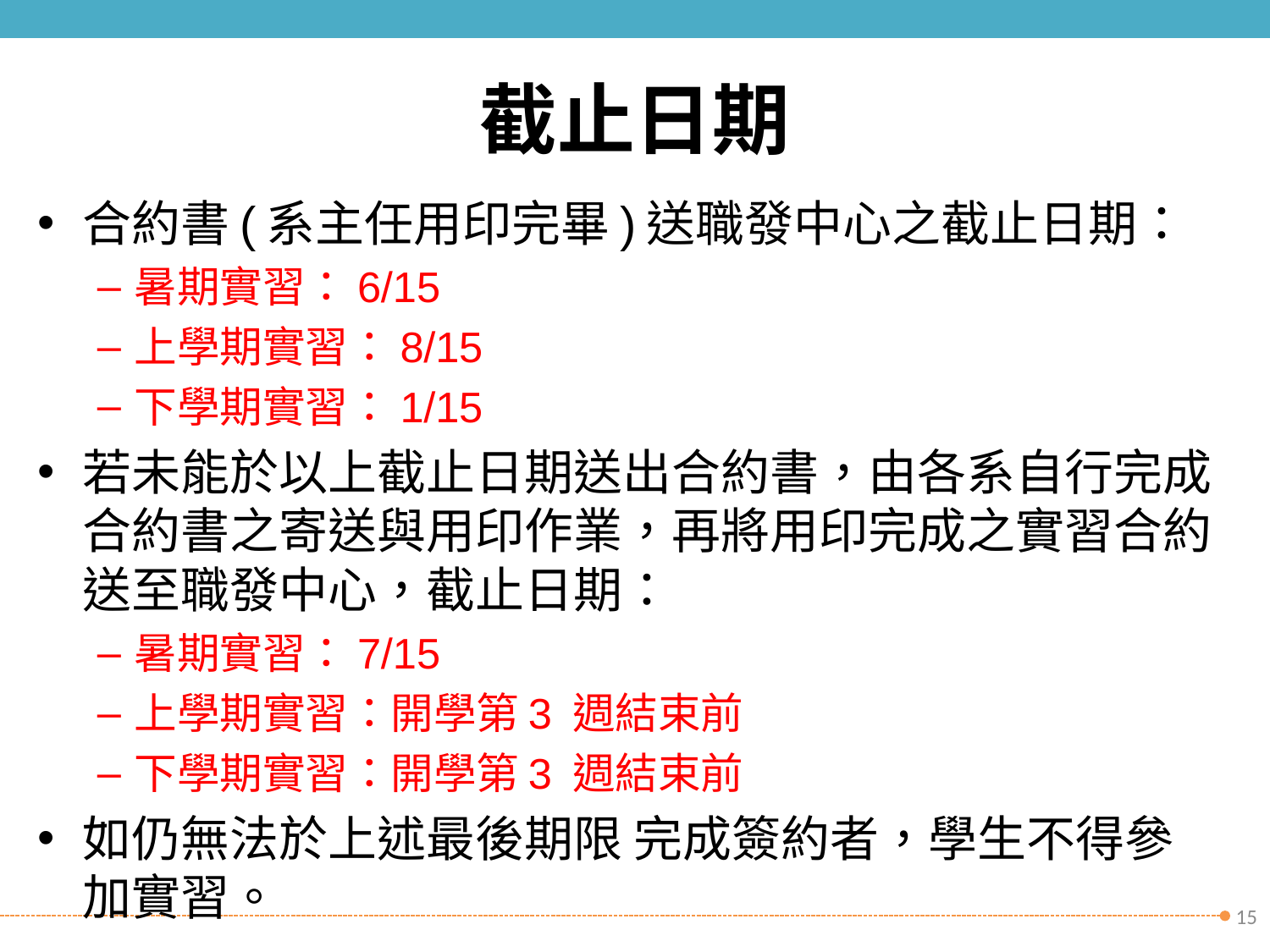

# 截止日期
合約書(系主任用印完畢)送職發中心之截止日期：
暑期實習：6/15
上學期實習：8/15
下學期實習：1/15
若未能於以上截止日期送出合約書，由各系自行完成合約書之寄送與用印作業，再將用印完成之實習合約送至職發中心，截止日期：
暑期實習：7/15
上學期實習：開學第3 週結束前
下學期實習：開學第3 週結束前
如仍無法於上述最後期限 完成簽約者，學生不得參加實習。

15